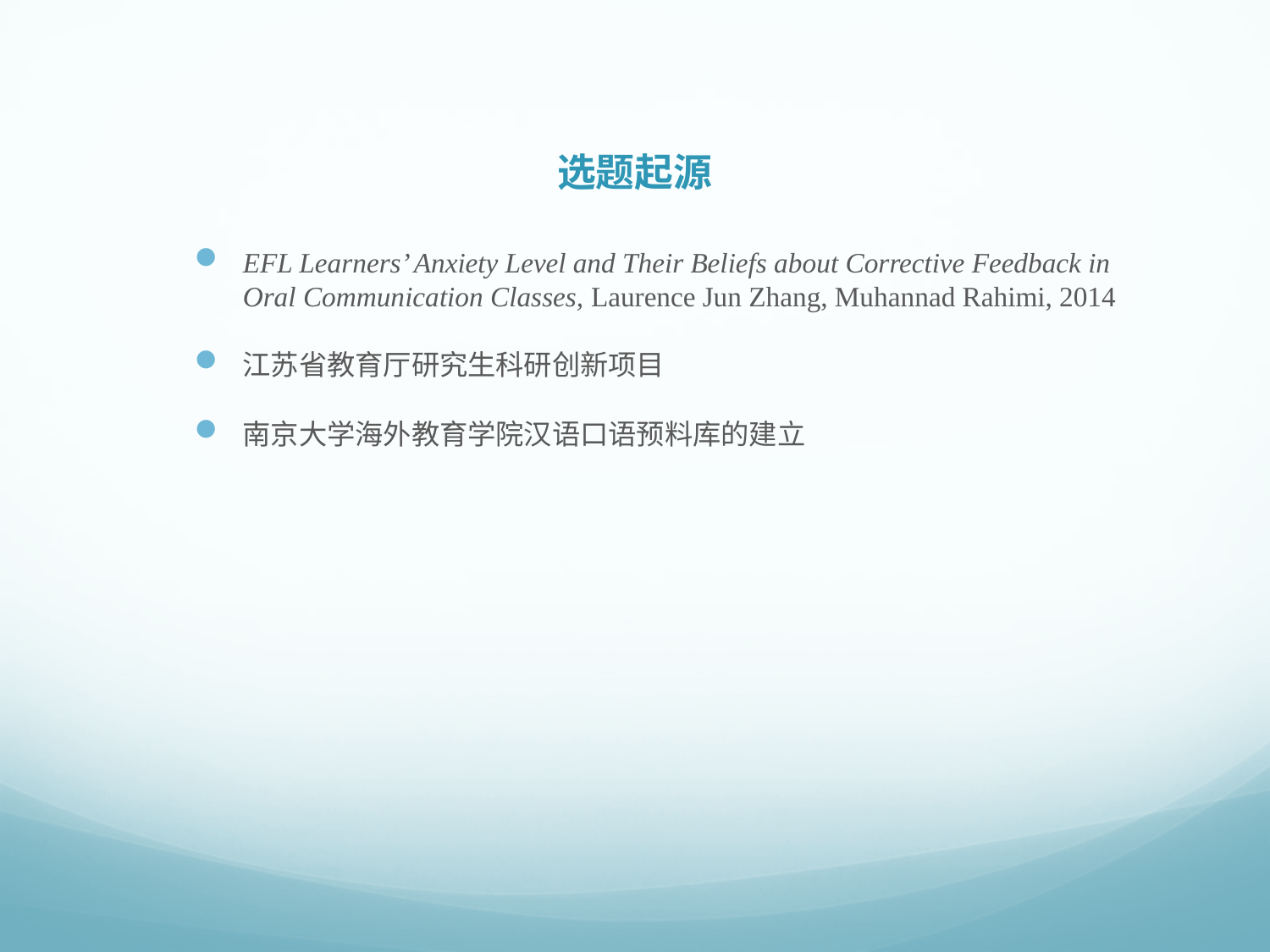

# 选题起源
EFL Learners’ Anxiety Level and Their Beliefs about Corrective Feedback in Oral Communication Classes, Laurence Jun Zhang, Muhannad Rahimi, 2014
江苏省教育厅研究生科研创新项目
南京大学海外教育学院汉语口语预料库的建立